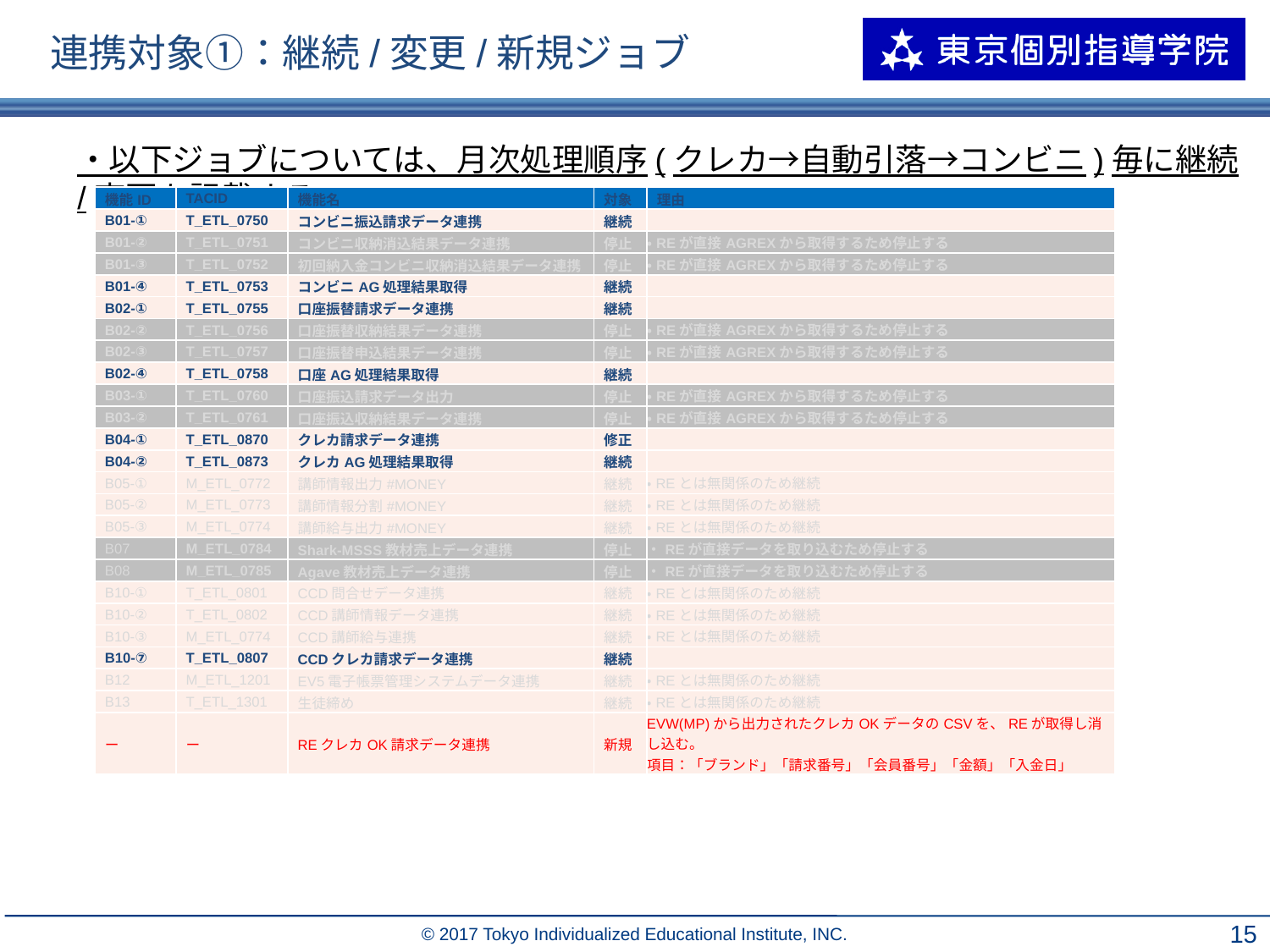

# 連携対象①：継続/変更/新規ジョブ
・以下ジョブについては、月次処理順序(クレカ→自動引落→コンビニ)毎に継続/変更を記載する
| 機能ID | TACID | 機能名 | 対象 | 理由 |
| --- | --- | --- | --- | --- |
| B01-① | T\_ETL\_0750 | コンビニ振込請求データ連携 | 継続 |  |
| B01-② | T\_ETL\_0751 | コンビニ収納消込結果データ連携 | 停止 | ・REが直接AGREXから取得するため停止する |
| B01-③ | T\_ETL\_0752 | 初回納入金コンビニ収納消込結果データ連携 | 停止 | ・REが直接AGREXから取得するため停止する |
| B01-④ | T\_ETL\_0753 | コンビニAG処理結果取得 | 継続 |  |
| B02-① | T\_ETL\_0755 | 口座振替請求データ連携 | 継続 |  |
| B02-② | T\_ETL\_0756 | 口座振替収納結果データ連携 | 停止 | ・REが直接AGREXから取得するため停止する |
| B02-③ | T\_ETL\_0757 | 口座振替申込結果データ連携 | 停止 | ・REが直接AGREXから取得するため停止する |
| B02-④ | T\_ETL\_0758 | 口座AG処理結果取得 | 継続 |  |
| B03-① | T\_ETL\_0760 | 口座振込請求データ出力 | 停止 | ・REが直接AGREXから取得するため停止する |
| B03-② | T\_ETL\_0761 | 口座振込収納結果データ連携 | 停止 | ・REが直接AGREXから取得するため停止する |
| B04-① | T\_ETL\_0870 | クレカ請求データ連携 | 修正 |  |
| B04-② | T\_ETL\_0873 | クレカAG処理結果取得 | 継続 |  |
| B05-① | M\_ETL\_0772 | 講師情報出力#MONEY | 継続 | ・REとは無関係のため継続 |
| B05-② | M\_ETL\_0773 | 講師情報分割#MONEY | 継続 | ・REとは無関係のため継続 |
| B05-③ | M\_ETL\_0774 | 講師給与出力#MONEY | 継続 | ・REとは無関係のため継続 |
| B07 | M\_ETL\_0784 | Shark-MSSS教材売上データ連携 | 停止 | ・REが直接データを取り込むため停止する |
| B08 | M\_ETL\_0785 | Agave教材売上データ連携 | 停止 | ・REが直接データを取り込むため停止する |
| B10-① | T\_ETL\_0801 | CCD問合せデータ連携 | 継続 | ・REとは無関係のため継続 |
| B10-② | T\_ETL\_0802 | CCD講師情報データ連携 | 継続 | ・REとは無関係のため継続 |
| B10-③ | M\_ETL\_0774 | CCD講師給与連携 | 継続 | ・REとは無関係のため継続 |
| B10-⑦ | T\_ETL\_0807 | CCDクレカ請求データ連携 | 継続 |  |
| B12 | M\_ETL\_1201 | EV5電子帳票管理システムデータ連携 | 継続 | ・REとは無関係のため継続 |
| B13 | T\_ETL\_1301 | 生徒締め | 継続 | ・REとは無関係のため継続 |
| ー | ー | REクレカOK請求データ連携 | 新規 | EVW(MP)から出力されたクレカOKデータのCSVを、REが取得し消し込む。 項目：「ブランド」「請求番号」「会員番号」「金額」「入金日」 |
15